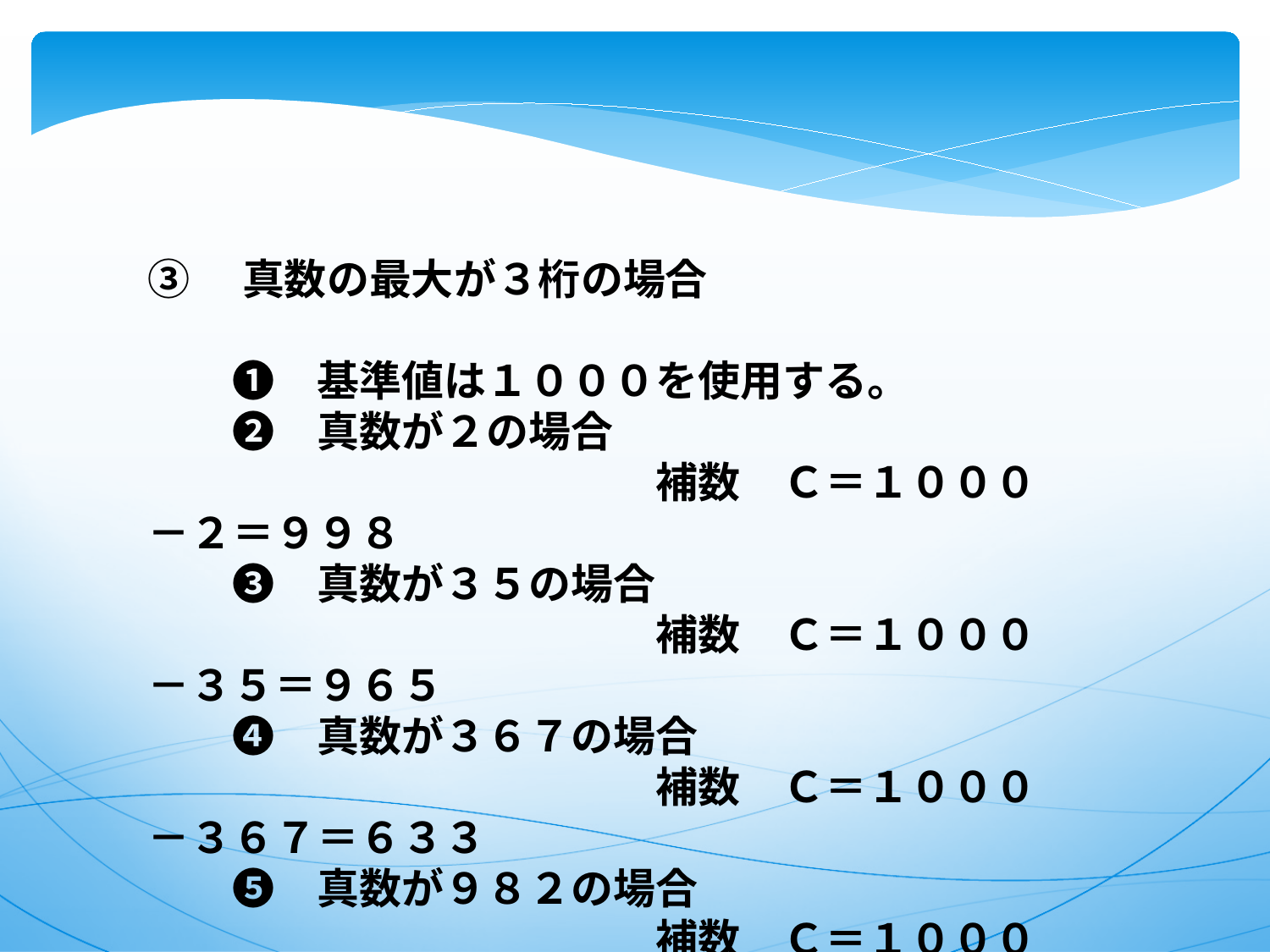

③　真数の最大が３桁の場合

　　❶　基準値は１０００を使用する。
　　❷　真数が２の場合
　　　　　　　　　　　　補数　Ｃ＝１０００－２＝９９８
　　❸　真数が３５の場合
　　　　　　　　　　　　補数　Ｃ＝１０００－３５＝９６５
　　❹　真数が３６７の場合
　　　　　　　　　　　　補数　Ｃ＝１０００－３６７＝６３３
　　❺　真数が９８２の場合
　　　　　　　　　　　　補数　Ｃ＝１０００－９８２＝１８